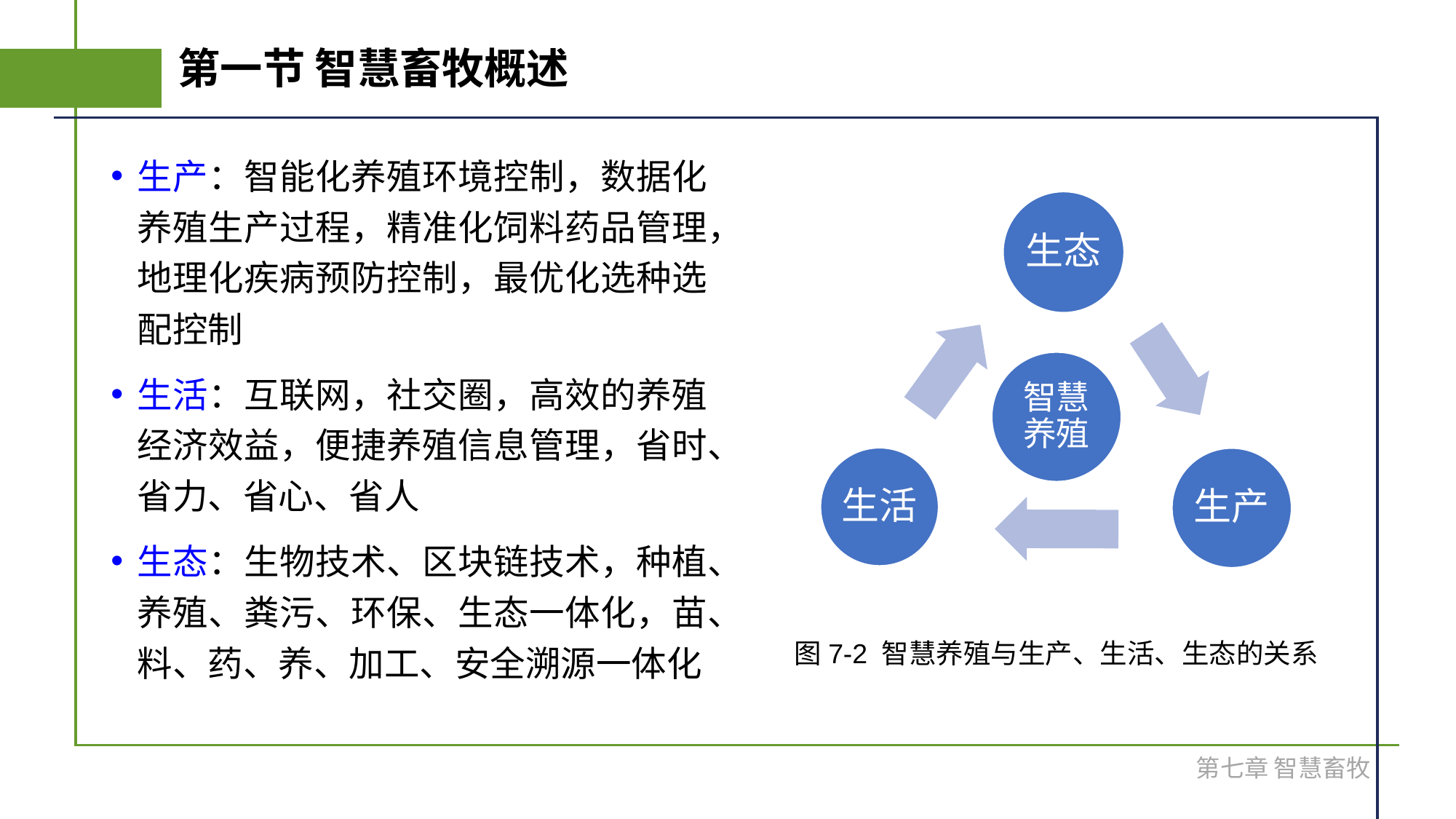

# 第一节 智慧畜牧概述
生产：智能化养殖环境控制，数据化养殖生产过程，精准化饲料药品管理，地理化疾病预防控制，最优化选种选配控制
生活：互联网，社交圈，高效的养殖经济效益，便捷养殖信息管理，省时、省力、省心、省人
生态：生物技术、区块链技术，种植、养殖、粪污、环保、生态一体化，苗、料、药、养、加工、安全溯源一体化
生态

生产

生活

智慧养殖
图7-2 智慧养殖与生产、生活、生态的关系
第七章 智慧畜牧